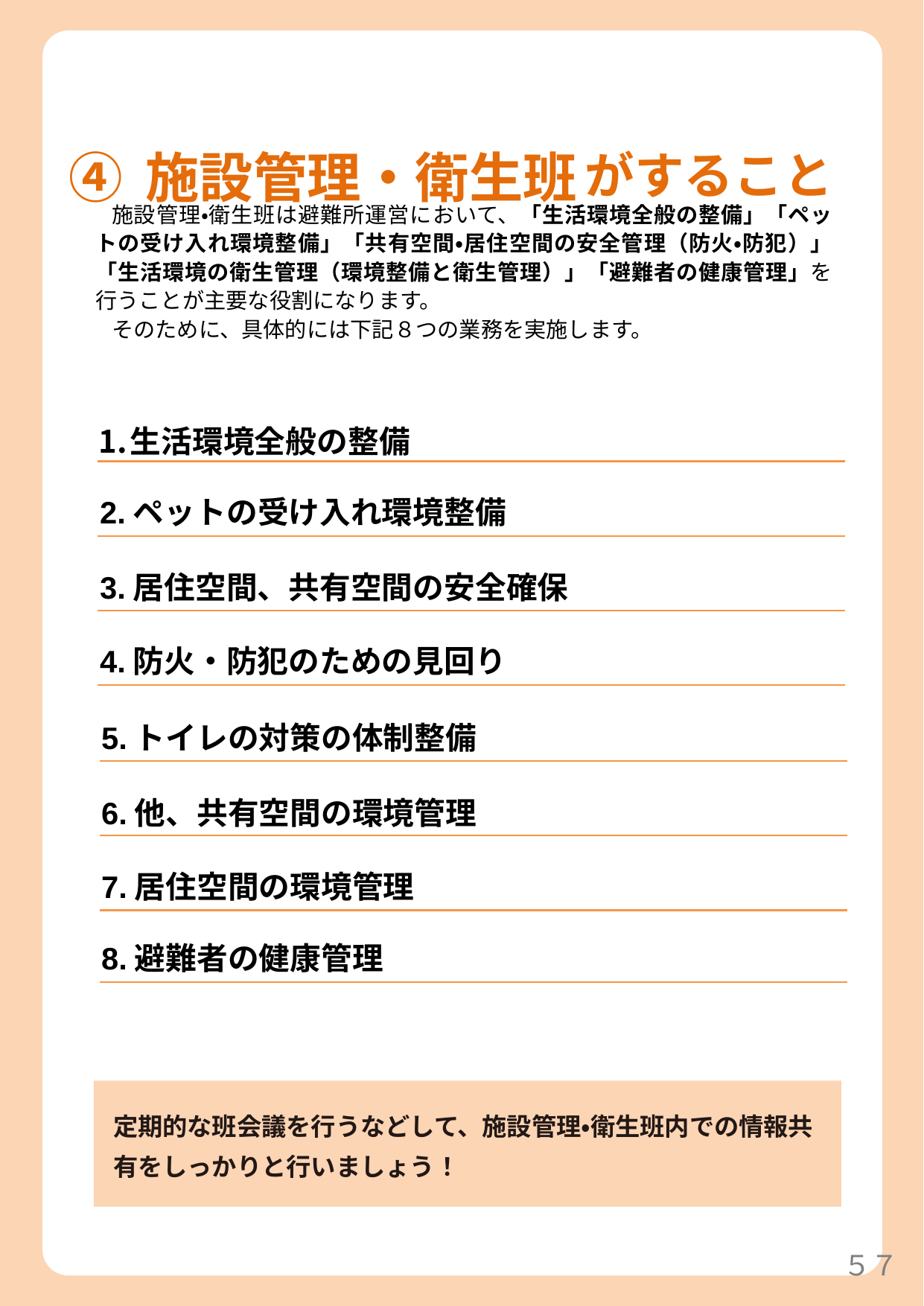

④施設管理・衛生班がすること
施設管理・衛生班は避難所運営において、「生活環境全般の整備」「ペットの受け入れ環境整備」「共有空間・居住空間の安全管理（防火・防犯）」 「生活環境の衛生管理（環境整備と衛生管理）」「避難者の健康管理」を行うことが主要な役割になります。
そのために、具体的には下記８つの業務を実施します。
生活環境全般の整備

2.ペットの受け入れ環境整備

3.居住空間、共有空間の安全確保

4.防火・防犯のための見回り

5.トイレの対策の体制整備

6.他、共有空間の環境管理

7.居住空間の環境管理

8.避難者の健康管理

定期的な班会議を行うなどして、施設管理・衛生班内での情報共有をしっかりと行いましょう！
５７